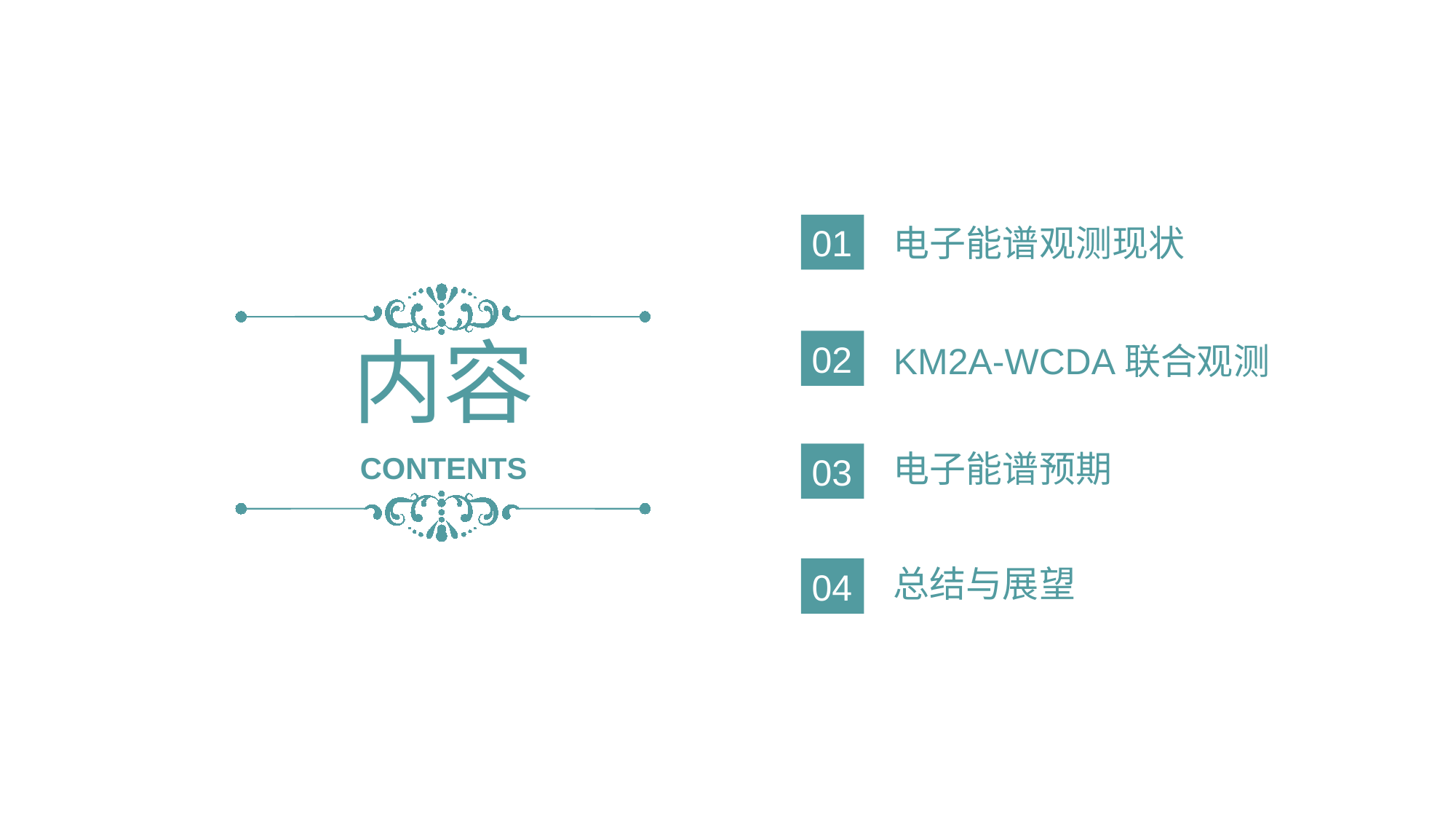

01
电子能谱观测现状

内容
02
KM2A-WCDA联合观测
电子能谱预期
CONTENTS
03

总结与展望
04